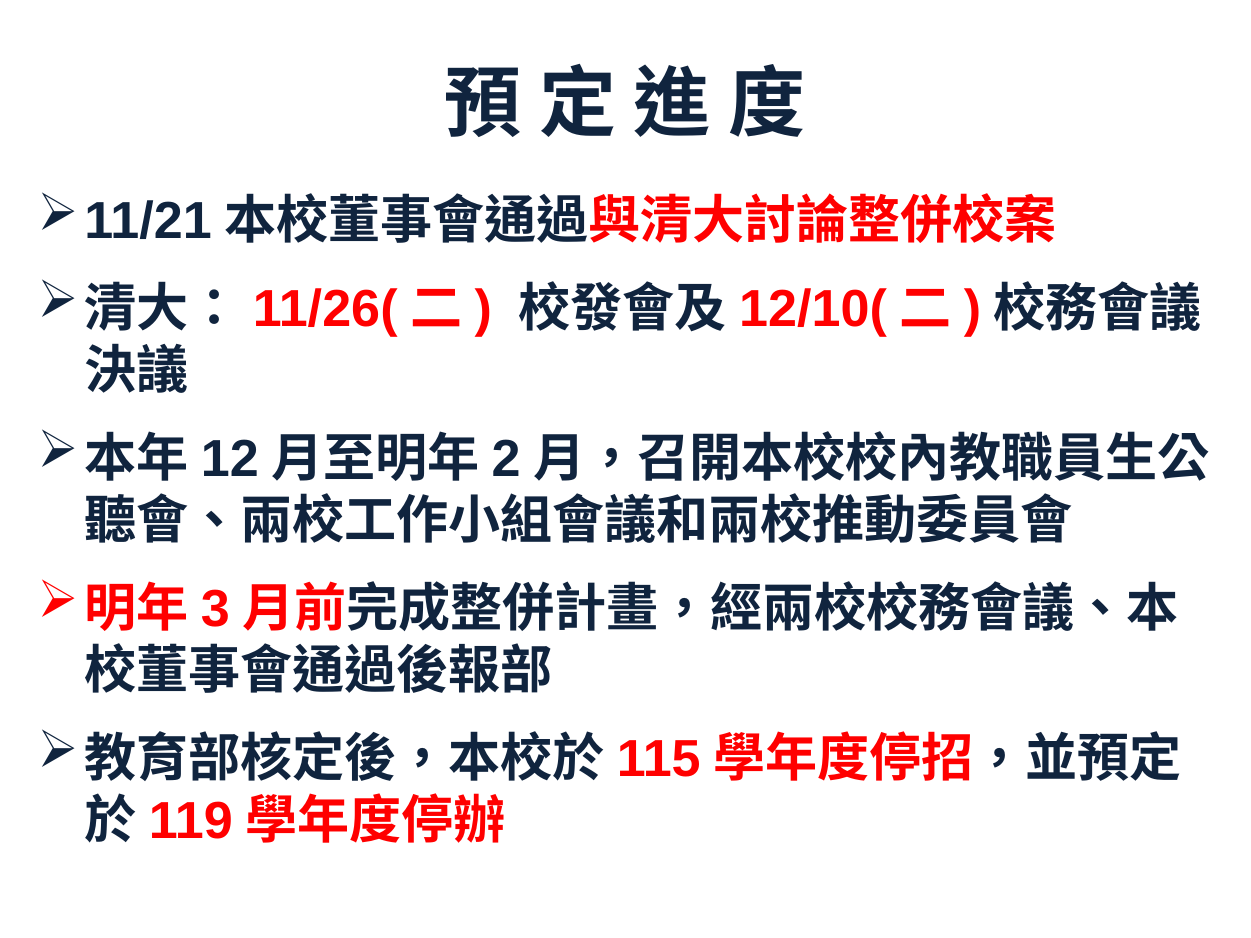

# 預 定 進 度
11/21本校董事會通過與清大討論整併校案
清大：11/26(二) 校發會及12/10(二)校務會議決議
本年12月至明年2月，召開本校校內教職員生公聽會、兩校工作小組會議和兩校推動委員會
明年3月前完成整併計畫，經兩校校務會議、本校董事會通過後報部
教育部核定後，本校於115學年度停招，並預定於119學年度停辦